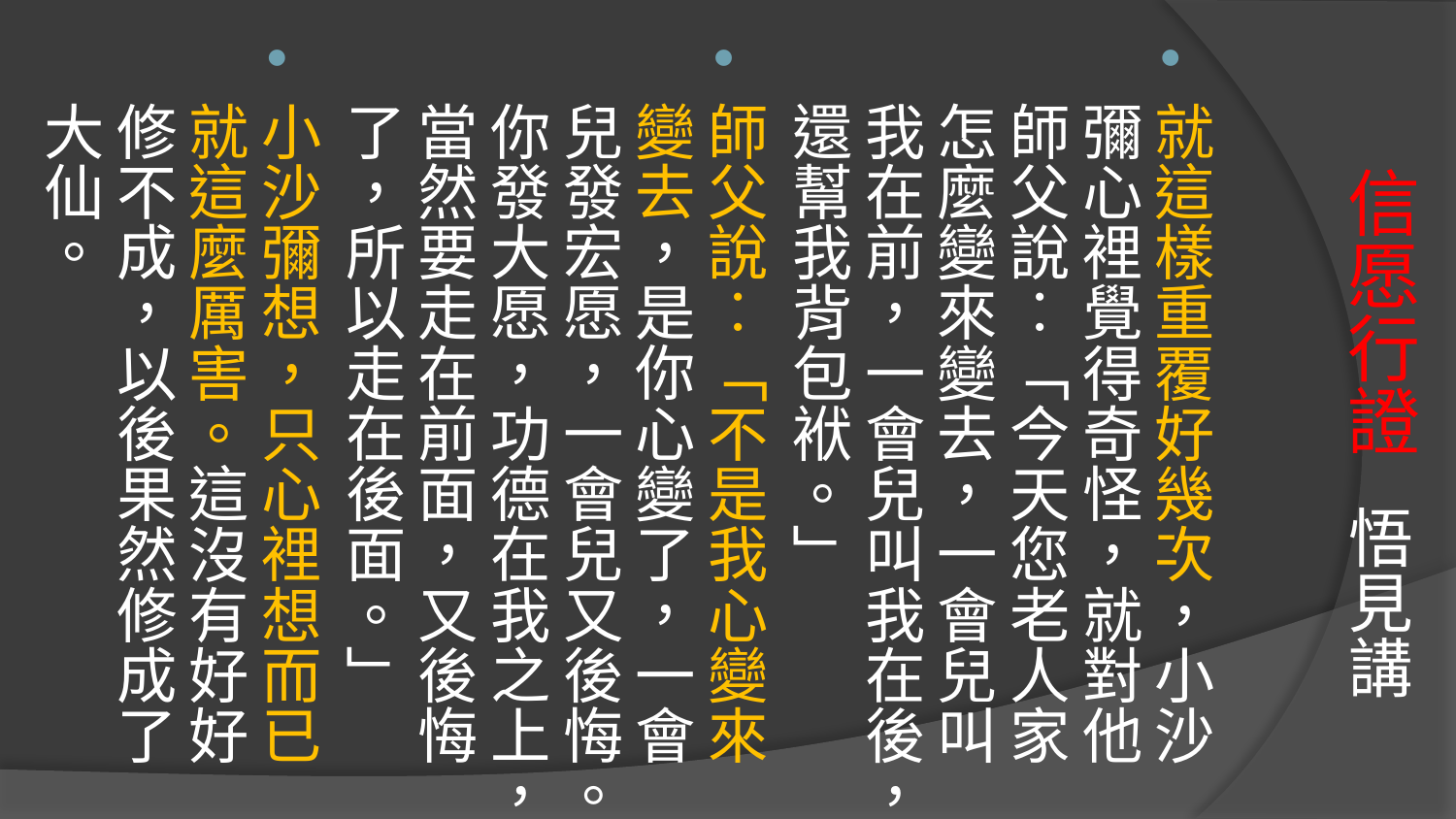

# 信愿行證   悟見講
就這樣重覆好幾次，小沙彌心裡覺得奇怪，就對他師父說︰「今天您老人家怎麼變來變去，一會兒叫我在前，一會兒叫我在後，還幫我背包袱。」
師父說︰「不是我心變來變去，是你心變了，一會兒發宏愿，一會兒又後悔。你發大愿，功德在我之上，當然要走在前面，又後悔了，所以走在後面。」
小沙彌想，只心裡想而已就這麼厲害。這沒有好好修不成，以後果然修成了大仙。